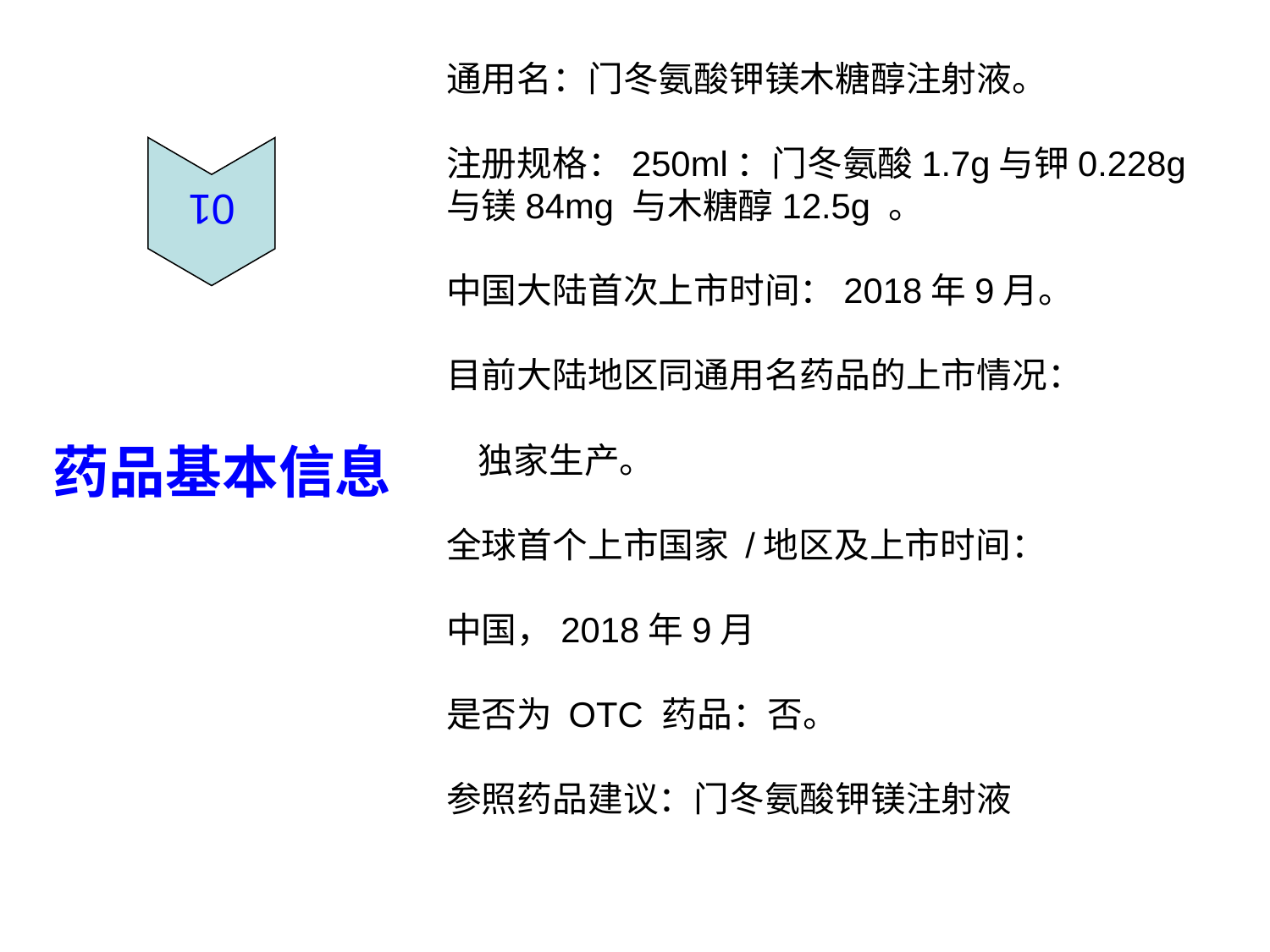

通用名：门冬氨酸钾镁木糖醇注射液。

注册规格：250ml：门冬氨酸1.7g与钾0.228g与镁84mg 与木糖醇12.5g 。

中国大陆首次上市时间：2018年9月。

目前大陆地区同通用名药品的上市情况：

   独家生产。

全球首个上市国家 /地区及上市时间：

中国，2018年9月

是否为 OTC 药品：否。

参照药品建议：门冬氨酸钾镁注射液
01
# 药品基本信息